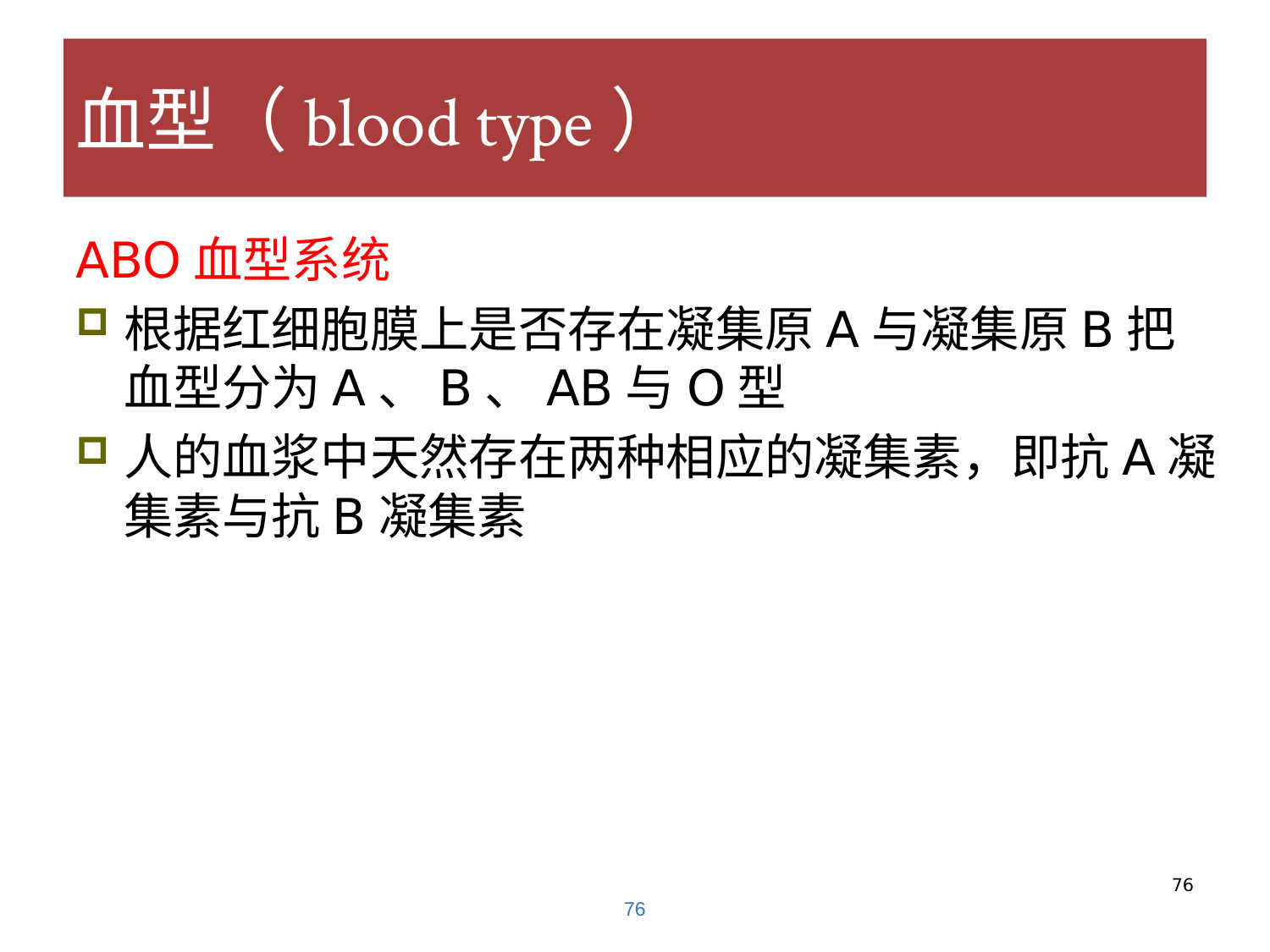

# 血型（blood type）
ABO血型系统
根据红细胞膜上是否存在凝集原A与凝集原B把血型分为A、B、AB与O型
人的血浆中天然存在两种相应的凝集素，即抗A凝集素与抗B凝集素

76
76